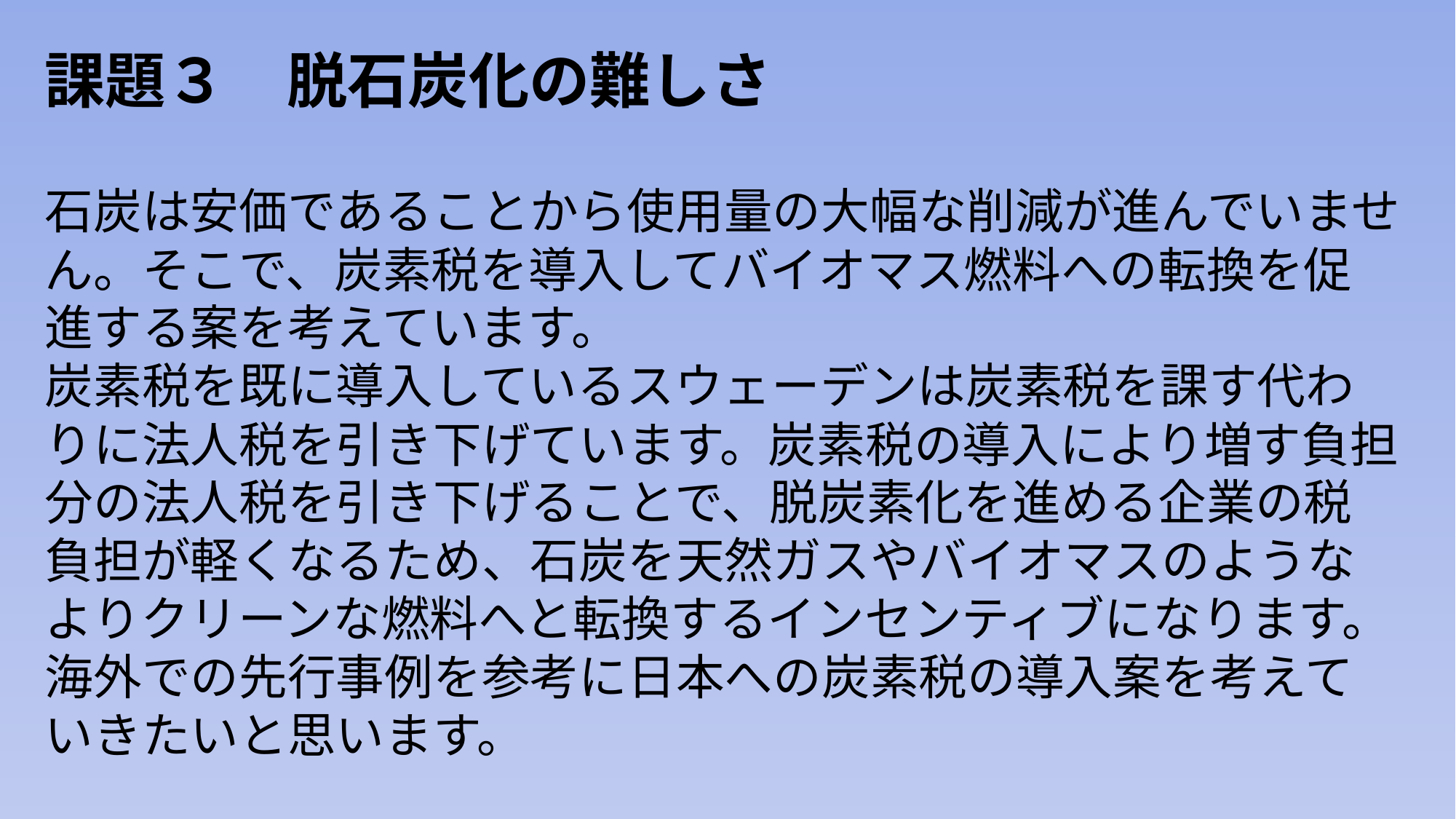

課題３　脱石炭化の難しさ

石炭は安価であることから使用量の大幅な削減が進んでいません。そこで、炭素税を導入してバイオマス燃料への転換を促進する案を考えています。
炭素税を既に導入しているスウェーデンは炭素税を課す代わりに法人税を引き下げています。炭素税の導入により増す負担分の法人税を引き下げることで、脱炭素化を進める企業の税負担が軽くなるため、石炭を天然ガスやバイオマスのようなよりクリーンな燃料へと転換するインセンティブになります。海外での先行事例を参考に日本への炭素税の導入案を考えていきたいと思います。